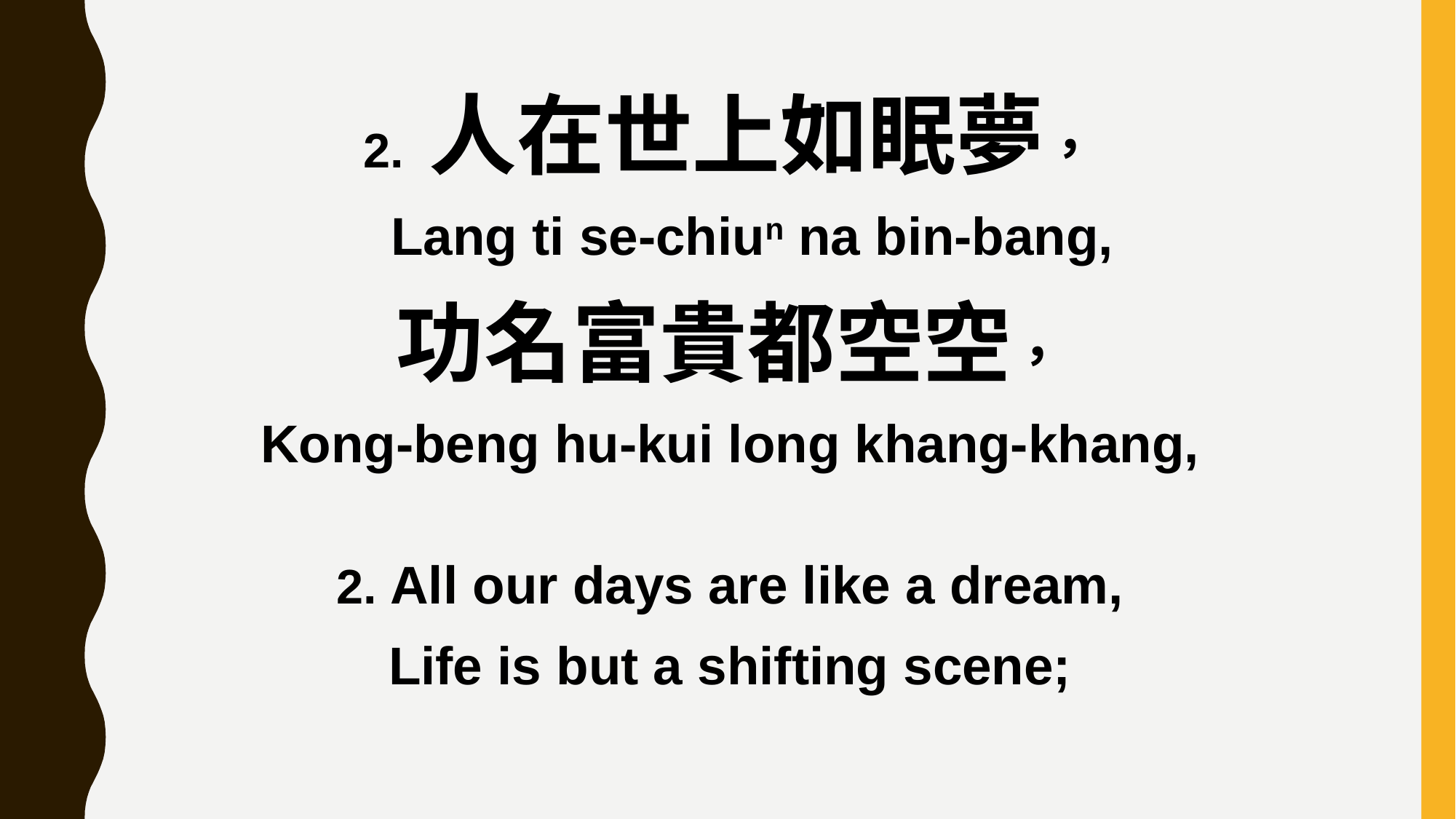

2. 人在世上如眠夢，
   Lang ti se-chiun na bin-bang,
功名富貴都空空，
Kong-beng hu-kui long khang-khang,

2. All our days are like a dream,
Life is but a shifting scene;